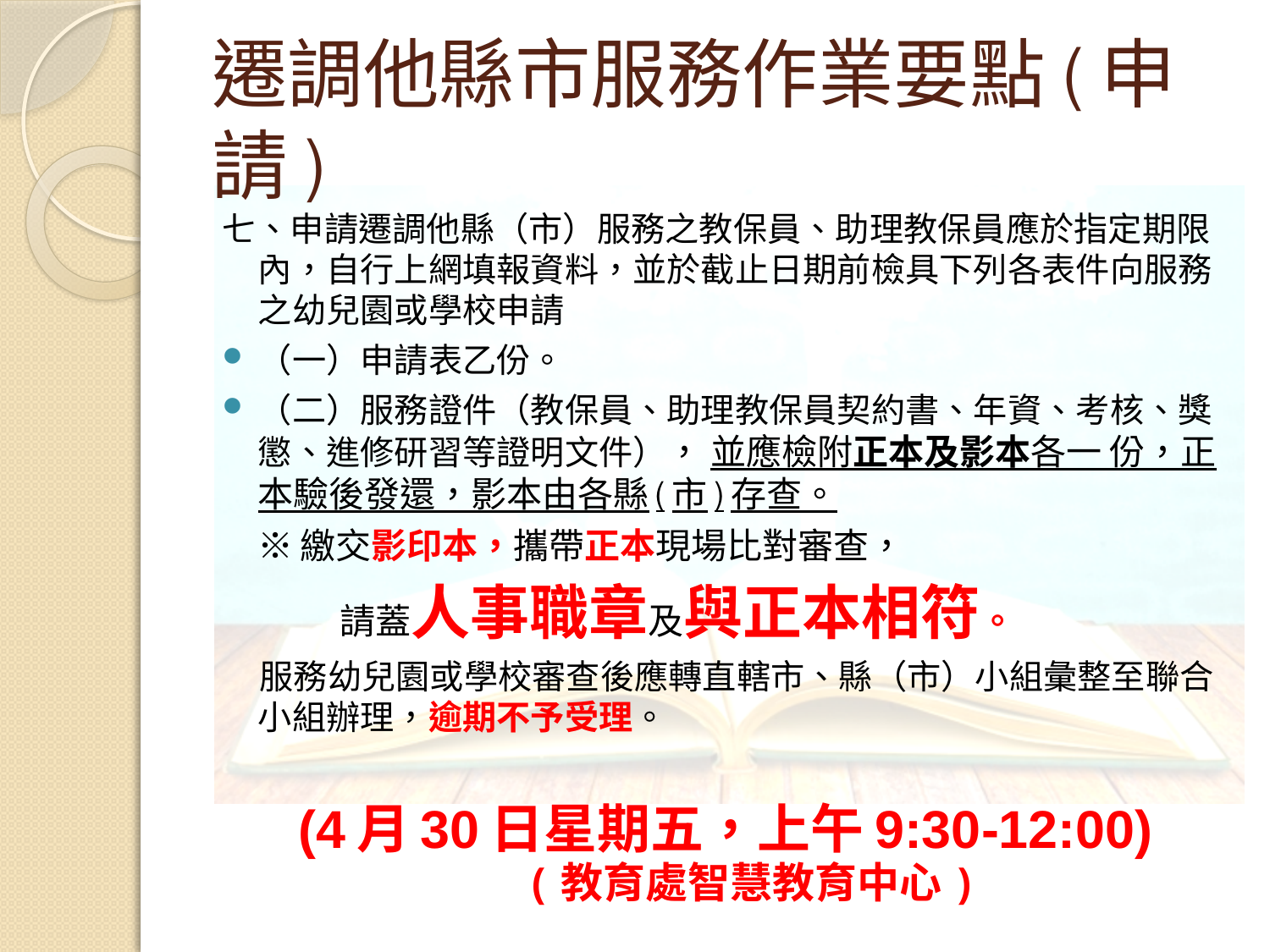

# 遷調他縣市服務作業要點(申請)
七、申請遷調他縣（市）服務之教保員、助理教保員應於指定期限內，自行上網填報資料，並於截止日期前檢具下列各表件向服務之幼兒園或學校申請
（一）申請表乙份。
（二）服務證件（教保員、助理教保員契約書、年資、考核、獎懲、進修研習等證明文件）， 並應檢附正本及影本各一 份，正本驗後發還，影本由各縣(市)存查。
      ※繳交影印本，攜帶正本現場比對審查，
               請蓋人事職章及與正本相符。
    服務幼兒園或學校審查後應轉直轄市、縣（市）小組彙整至聯合小組辦理，逾期不予受理。

        (4月30日星期五，上午9:30-12:00)
(教育處智慧教育中心)